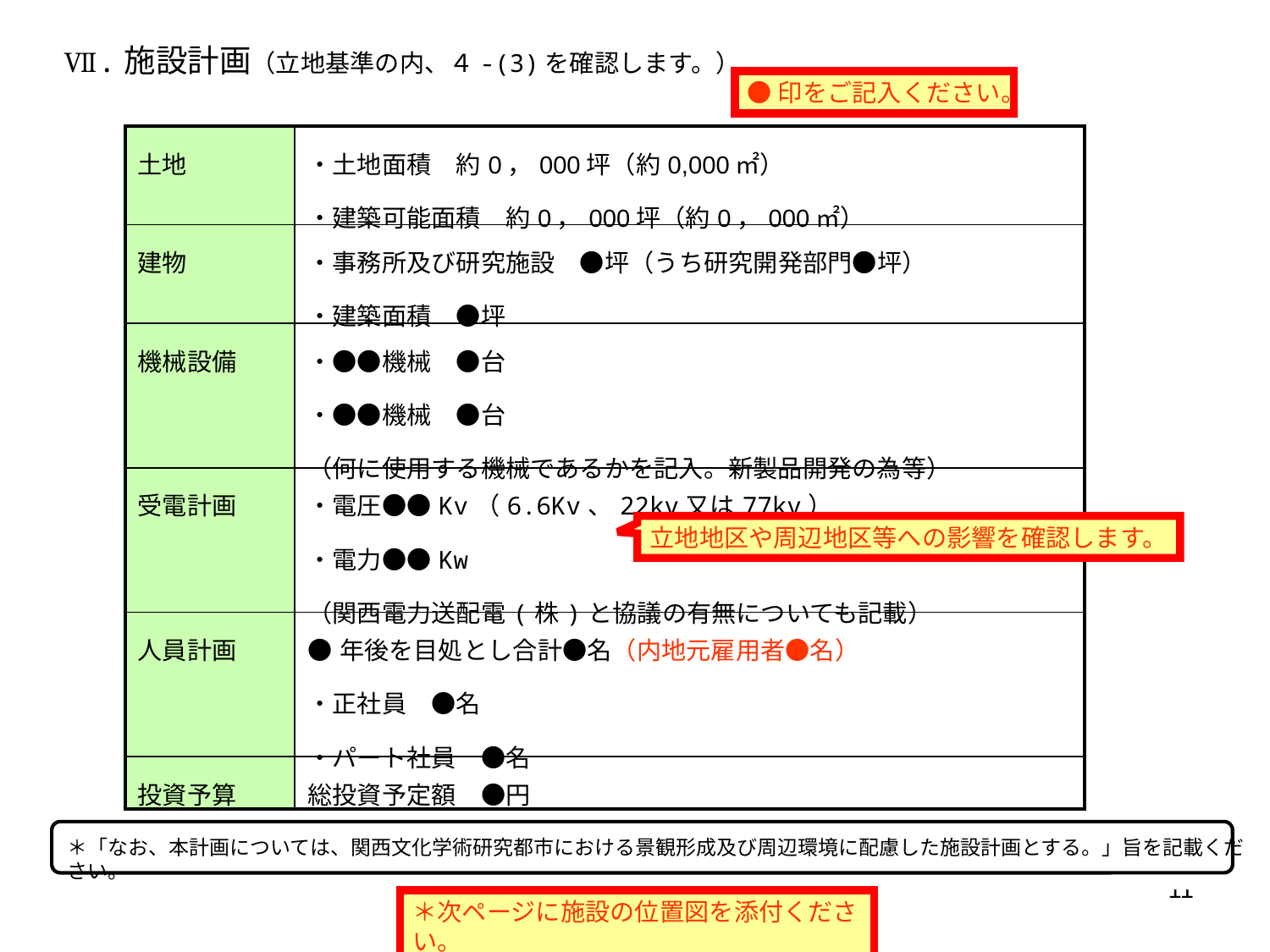

Ⅶ.施設計画（立地基準の内、４-(3)を確認します。）
●印をご記入ください。
| 土地 | ・土地面積　約0，000坪（約0,000㎡） ・建築可能面積　約0，000坪（約0，000㎡） |
| --- | --- |
| 建物 | ・事務所及び研究施設　●坪（うち研究開発部門●坪） ・建築面積　●坪 |
| 機械設備 | ・●●機械　●台 ・●●機械　●台 （何に使用する機械であるかを記入。新製品開発の為等） |
| 受電計画 | ・電圧●●Kv（6.6Kv、22kv又は77kv） ・電力●●Kw （関西電力送配電(株)と協議の有無についても記載） |
| 人員計画 | ●年後を目処とし合計●名（内地元雇用者●名） ・正社員　●名 ・パート社員　●名 |
| 投資予算 | 総投資予定額　●円 |
立地地区や周辺地区等への影響を確認します。

＊「なお、本計画については、関西文化学術研究都市における景観形成及び周辺環境に配慮した施設計画とする。」旨を記載ください。
11
＊次ページに施設の位置図を添付ください。